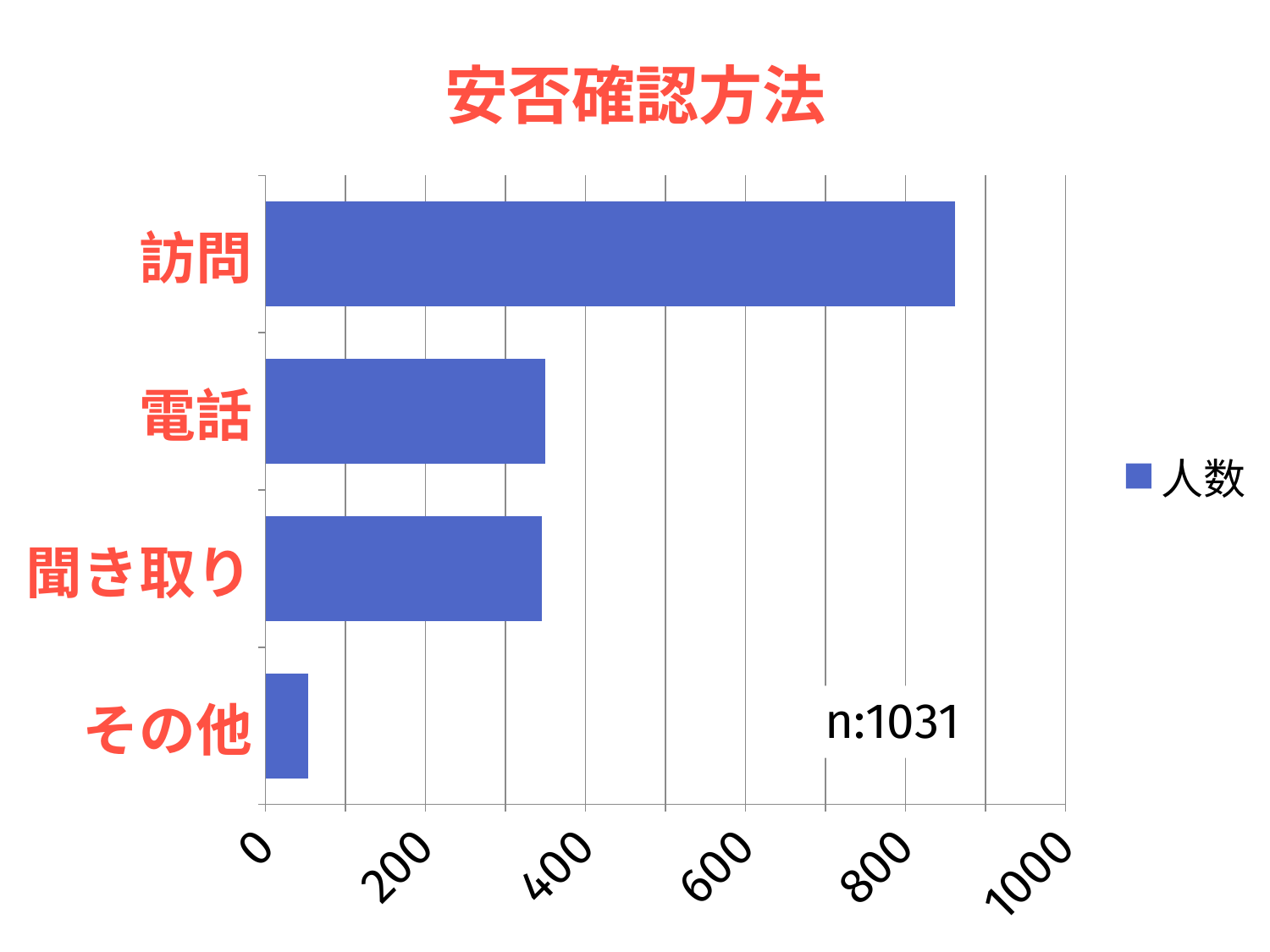

### Chart: 安否確認方法

| Category | 人数 |
|---|---|
| その他 | 53.0 |
| 聞き取り | 345.0 |
| 電話 | 350.0 |
| 訪問 | 862.0 |